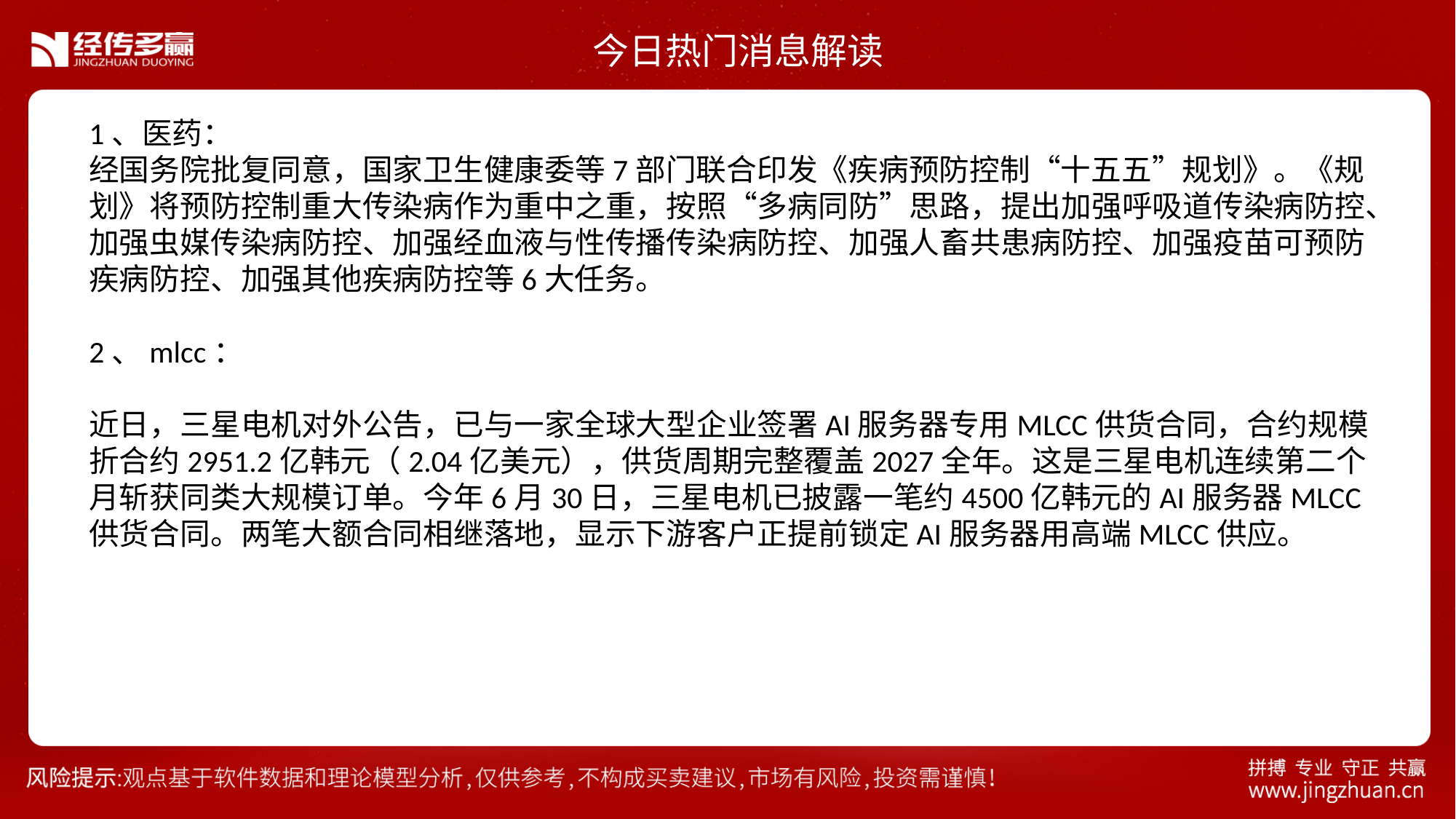

今日热门消息解读
1、医药：
经国务院批复同意，国家卫生健康委等7部门联合印发《疾病预防控制“十五五”规划》。《规划》将预防控制重大传染病作为重中之重，按照“多病同防”思路，提出加强呼吸道传染病防控、加强虫媒传染病防控、加强经血液与性传播传染病防控、加强人畜共患病防控、加强疫苗可预防疾病防控、加强其他疾病防控等6大任务。

2、mlcc：

近日，三星电机对外公告，已与一家全球大型企业签署AI服务器专用MLCC供货合同，合约规模折合约2951.2亿韩元（2.04亿美元），供货周期完整覆盖2027全年。这是三星电机连续第二个月斩获同类大规模订单。今年6月30日，三星电机已披露一笔约4500亿韩元的AI服务器MLCC供货合同。两笔大额合同相继落地，显示下游客户正提前锁定AI服务器用高端MLCC供应。